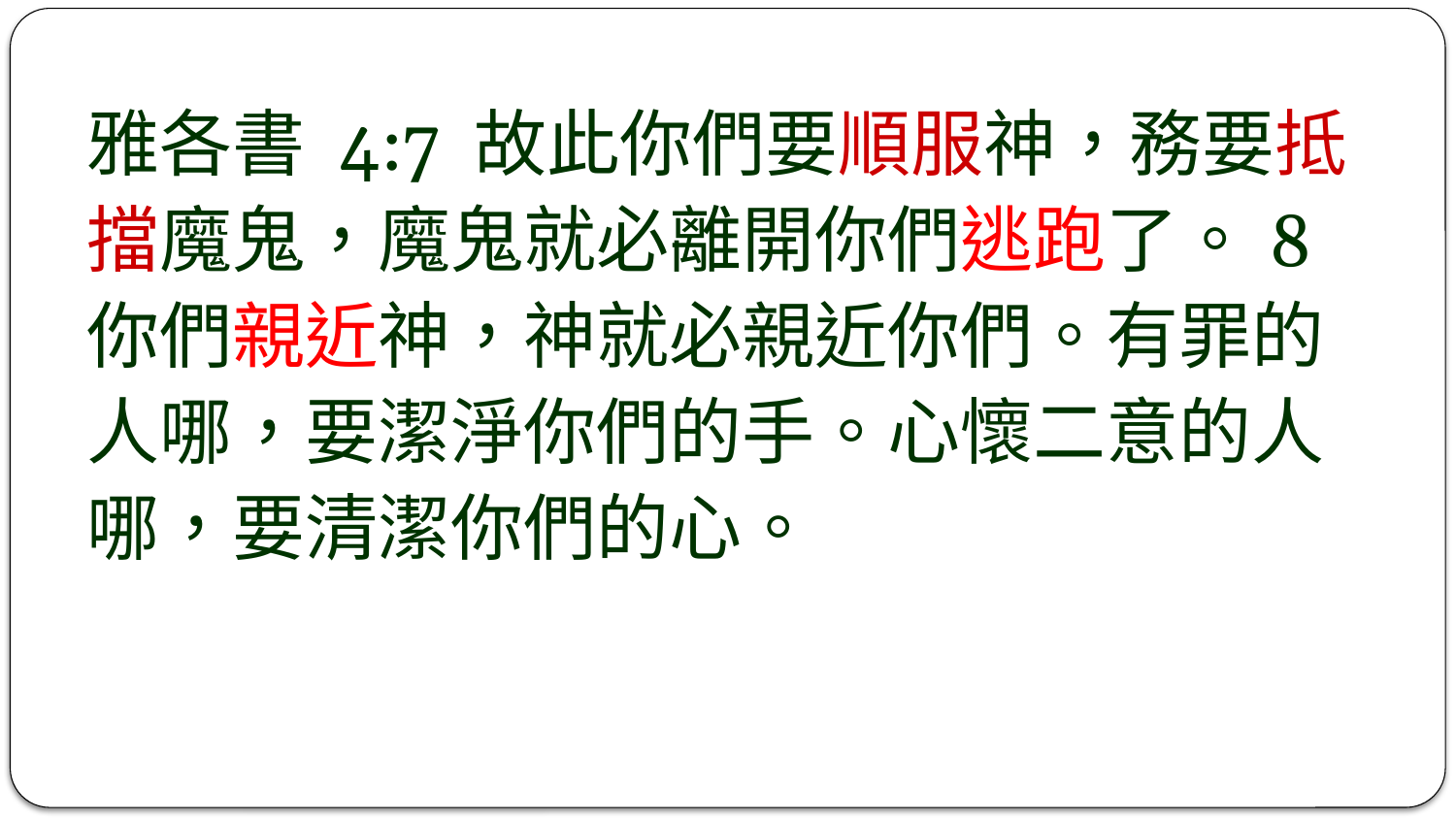

雅各書 4:7 故此你們要順服神，務要抵擋魔鬼，魔鬼就必離開你們逃跑了。8 你們親近神，神就必親近你們。有罪的人哪，要潔淨你們的手。心懷二意的人哪，要清潔你們的心。